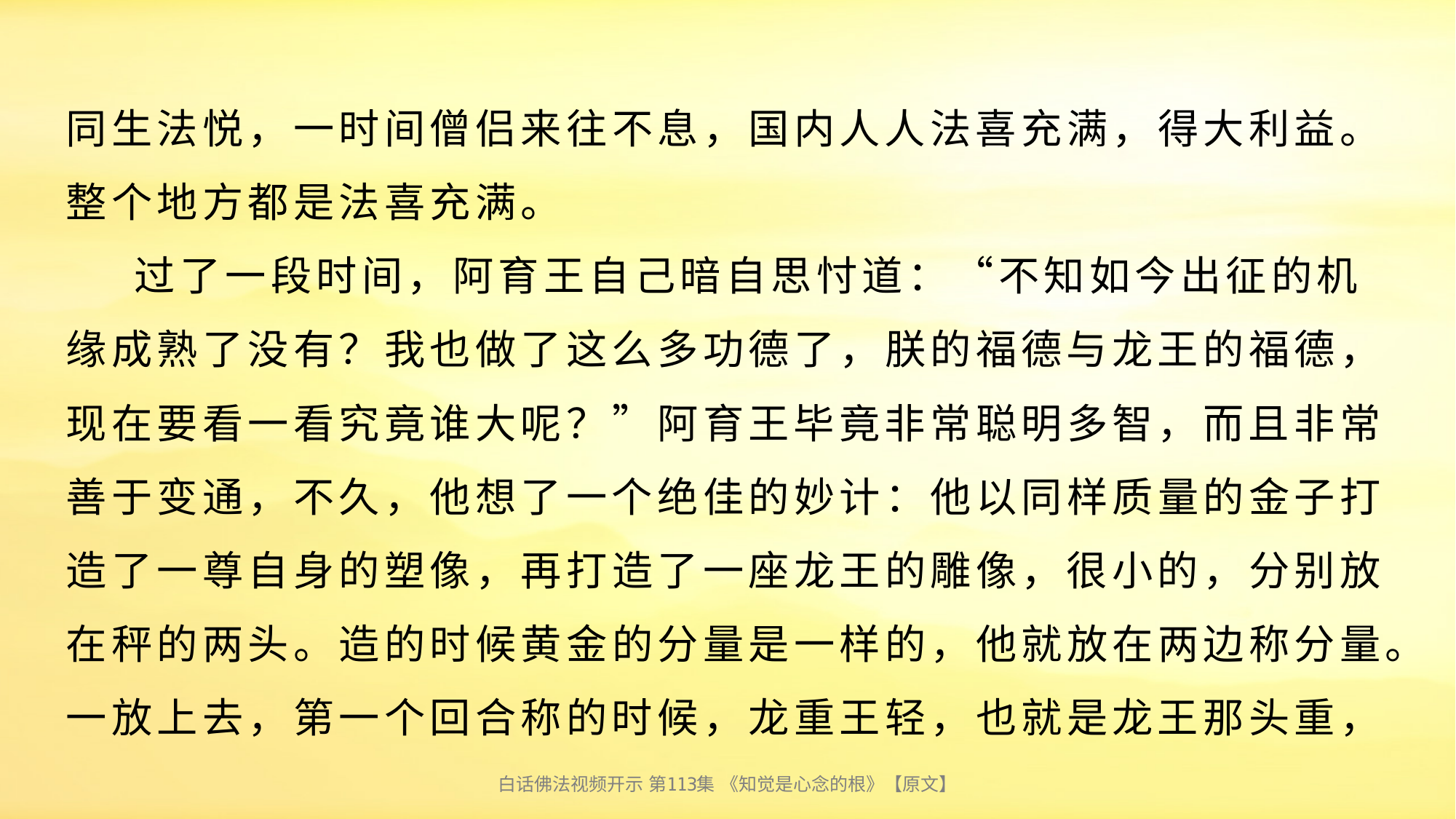

# 同生法悦，一时间僧侣来往不息，国内人人法喜充满，得大利益。整个地方都是法喜充满。 过了一段时间，阿育王自己暗自思忖道：“不知如今出征的机缘成熟了没有？我也做了这么多功德了，朕的福德与龙王的福德，现在要看一看究竟谁大呢？”阿育王毕竟非常聪明多智，而且非常善于变通，不久，他想了一个绝佳的妙计：他以同样质量的金子打造了一尊自身的塑像，再打造了一座龙王的雕像，很小的，分别放在秤的两头。造的时候黄金的分量是一样的，他就放在两边称分量。一放上去，第一个回合称的时候，龙重王轻，也就是龙王那头重，
白话佛法视频开示 第113集 《知觉是心念的根》【原文】